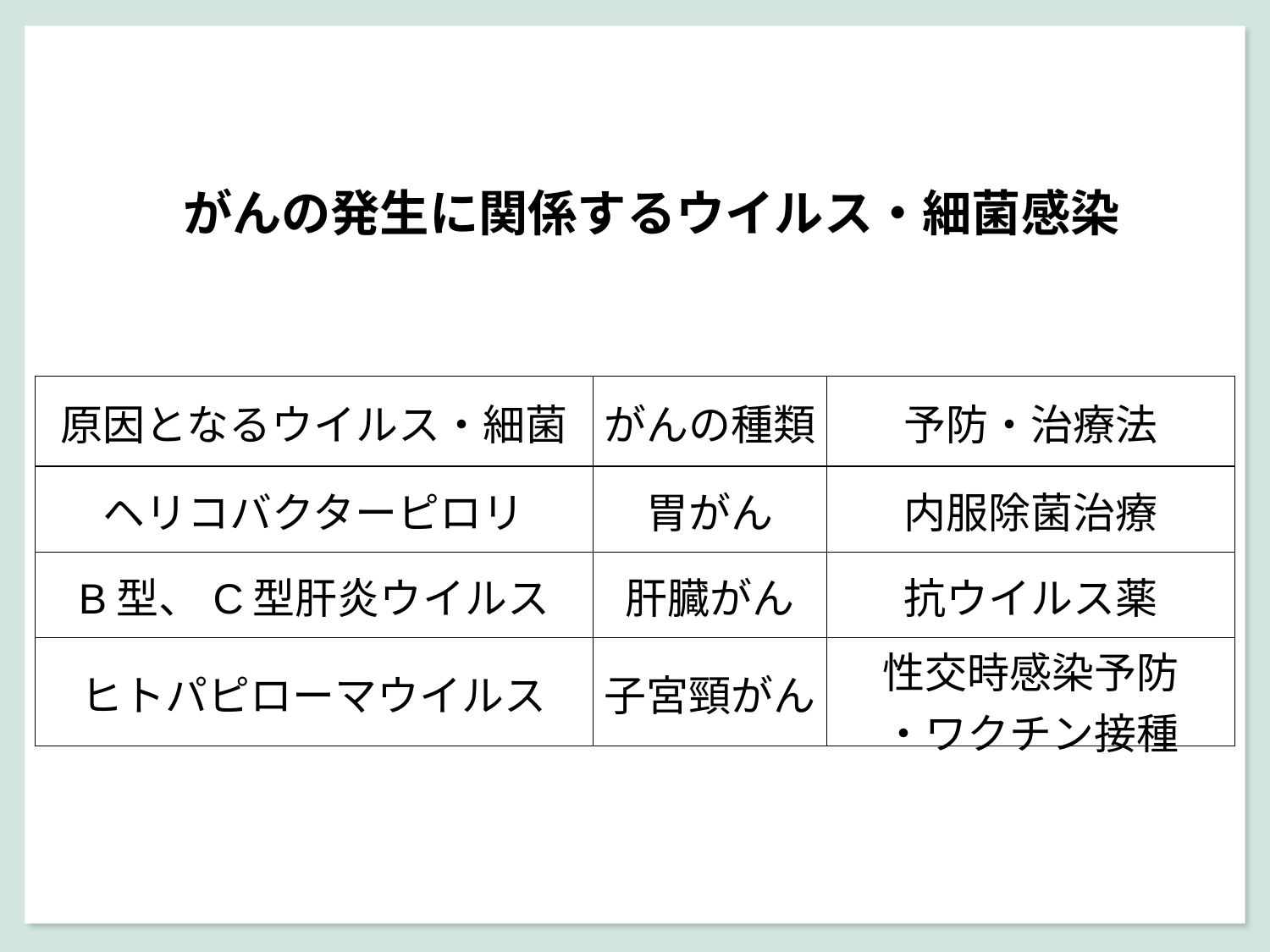

がんの発生に関係するウイルス・細菌感染
| 原因となるウイルス・細菌 | がんの種類 | 予防・治療法 |
| --- | --- | --- |
| ヘリコバクターピロリ | 胃がん | 内服除菌治療 |
| B型、C型肝炎ウイルス | 肝臓がん | 抗ウイルス薬 |
| ヒトパピローマウイルス | 子宮頸がん | 性交時感染予防 ・ワクチン接種 |